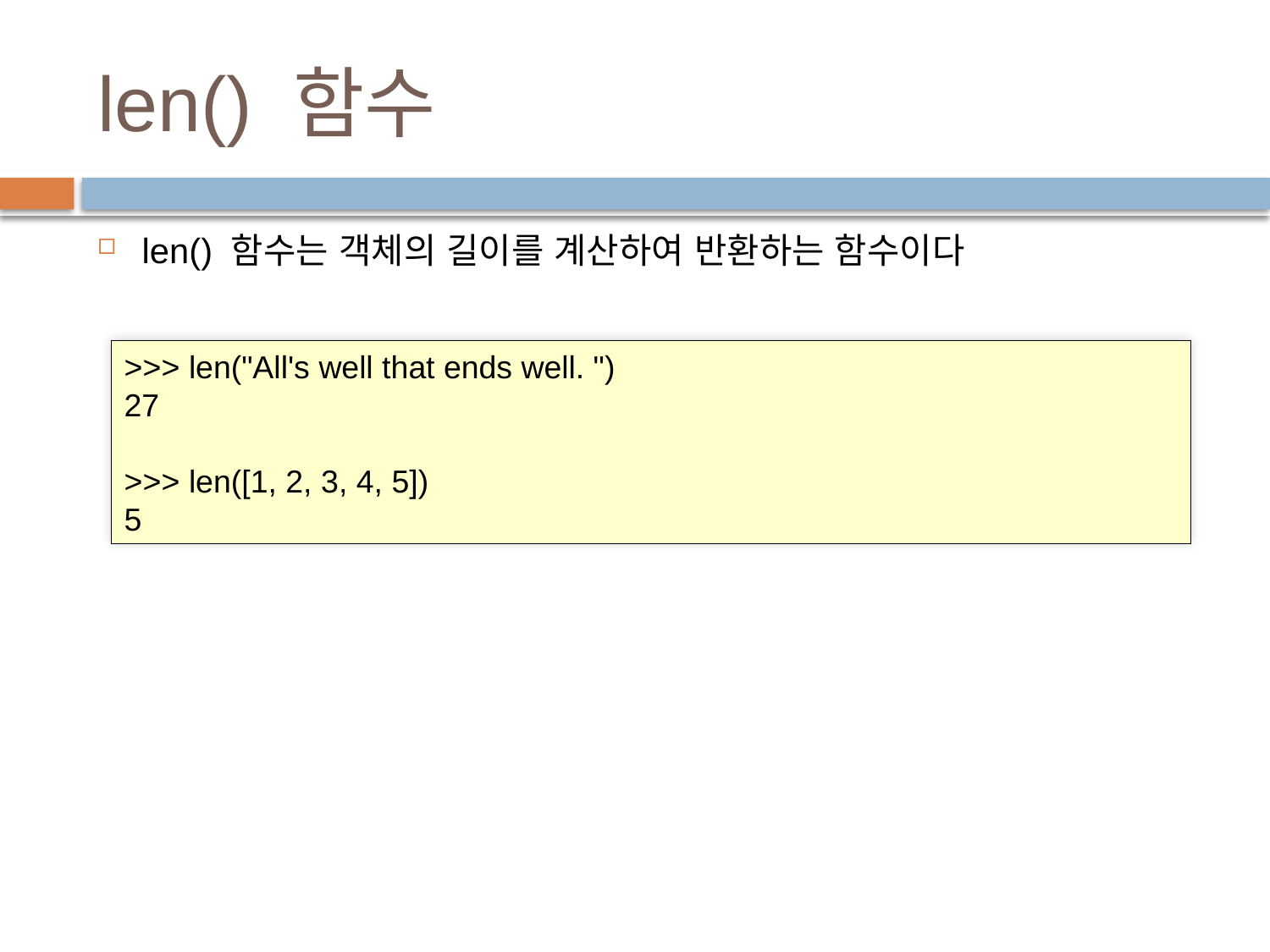

# len() 함수
len() 함수는 객체의 길이를 계산하여 반환하는 함수이다
>>> len("All's well that ends well. ")
27

>>> len([1, 2, 3, 4, 5])
5